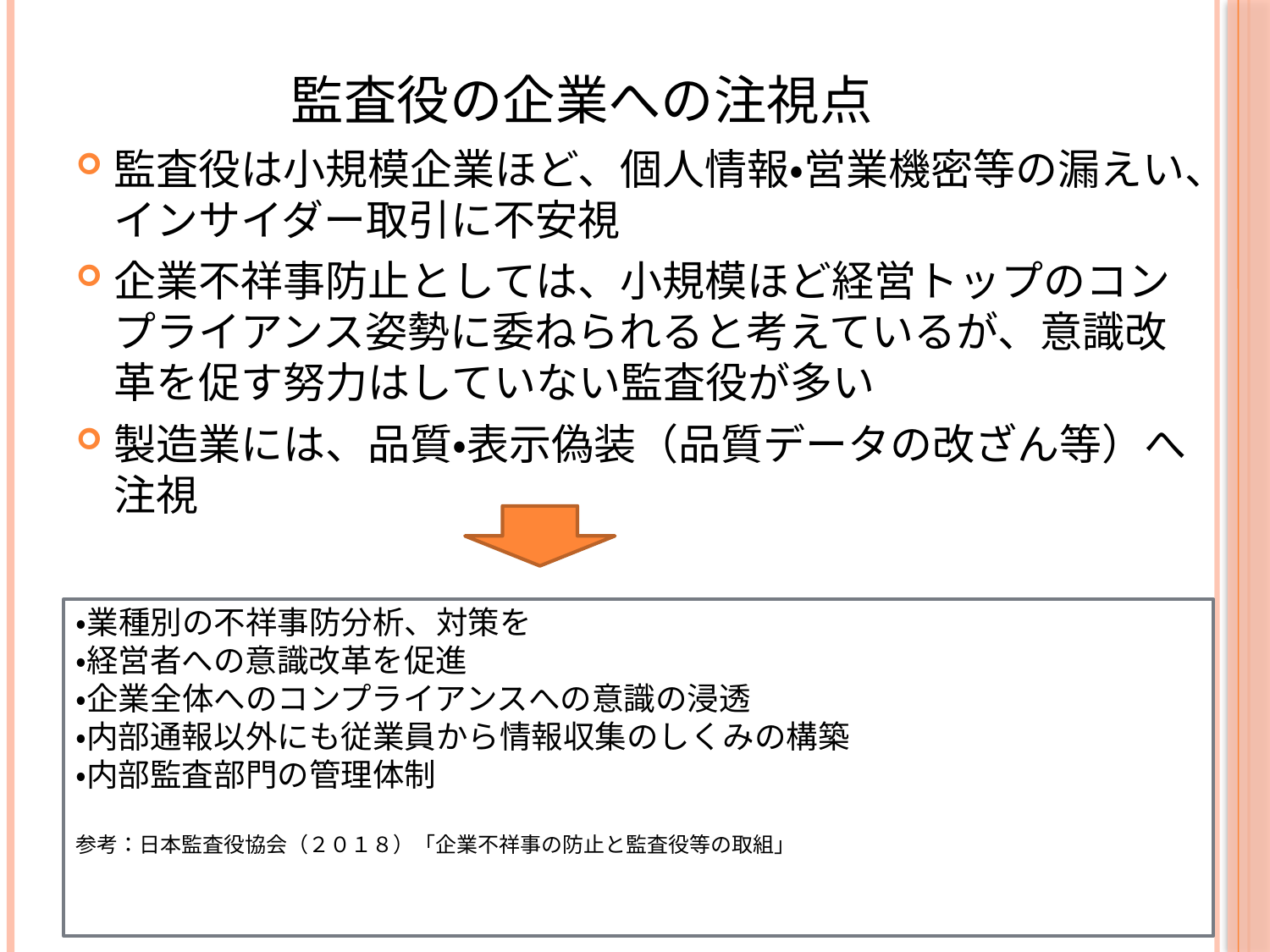

# 監査役の企業への注視点
監査役は小規模企業ほど、個人情報・営業機密等の漏えい、インサイダー取引に不安視
企業不祥事防止としては、小規模ほど経営トップのコンプライアンス姿勢に委ねられると考えているが、意識改革を促す努力はしていない監査役が多い
製造業には、品質・表示偽装（品質データの改ざん等）へ注視

・業種別の不祥事防分析、対策を
・経営者への意識改革を促進
・企業全体へのコンプライアンスへの意識の浸透
・内部通報以外にも従業員から情報収集のしくみの構築
・内部監査部門の管理体制

参考：日本監査役協会（２０１８）「企業不祥事の防止と監査役等の取組」

8